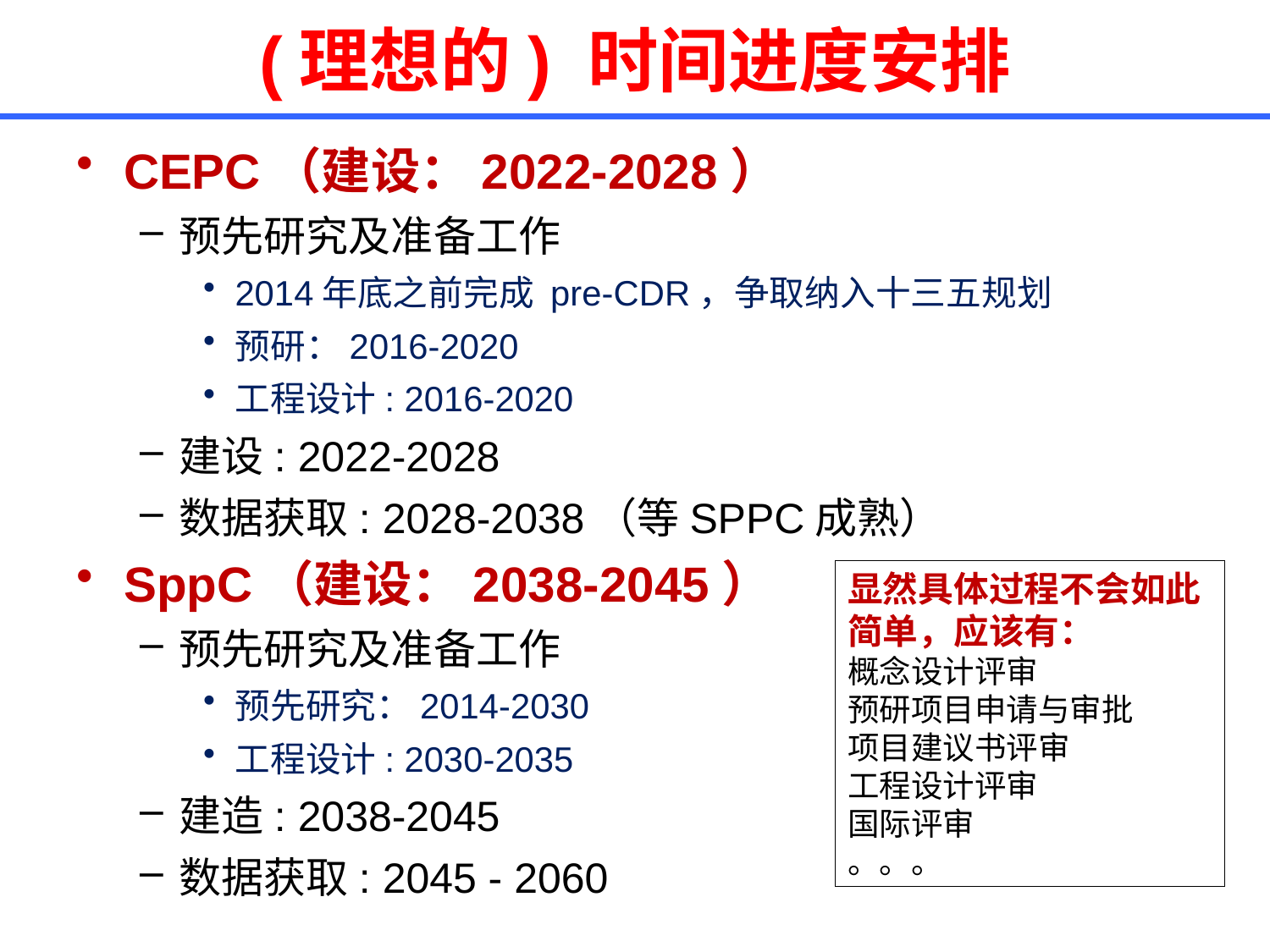

# (理想的) 时间进度安排
CEPC（建设：2022-2028）
预先研究及准备工作
2014年底之前完成 pre-CDR，争取纳入十三五规划
预研：2016-2020
工程设计: 2016-2020
建设: 2022-2028
数据获取: 2028-2038（等SPPC成熟）
SppC（建设：2038-2045）
预先研究及准备工作
预先研究：2014-2030
工程设计: 2030-2035
建造: 2038-2045
数据获取: 2045 - 2060
显然具体过程不会如此简单，应该有：
概念设计评审
预研项目申请与审批
项目建议书评审
工程设计评审
国际评审
。。。